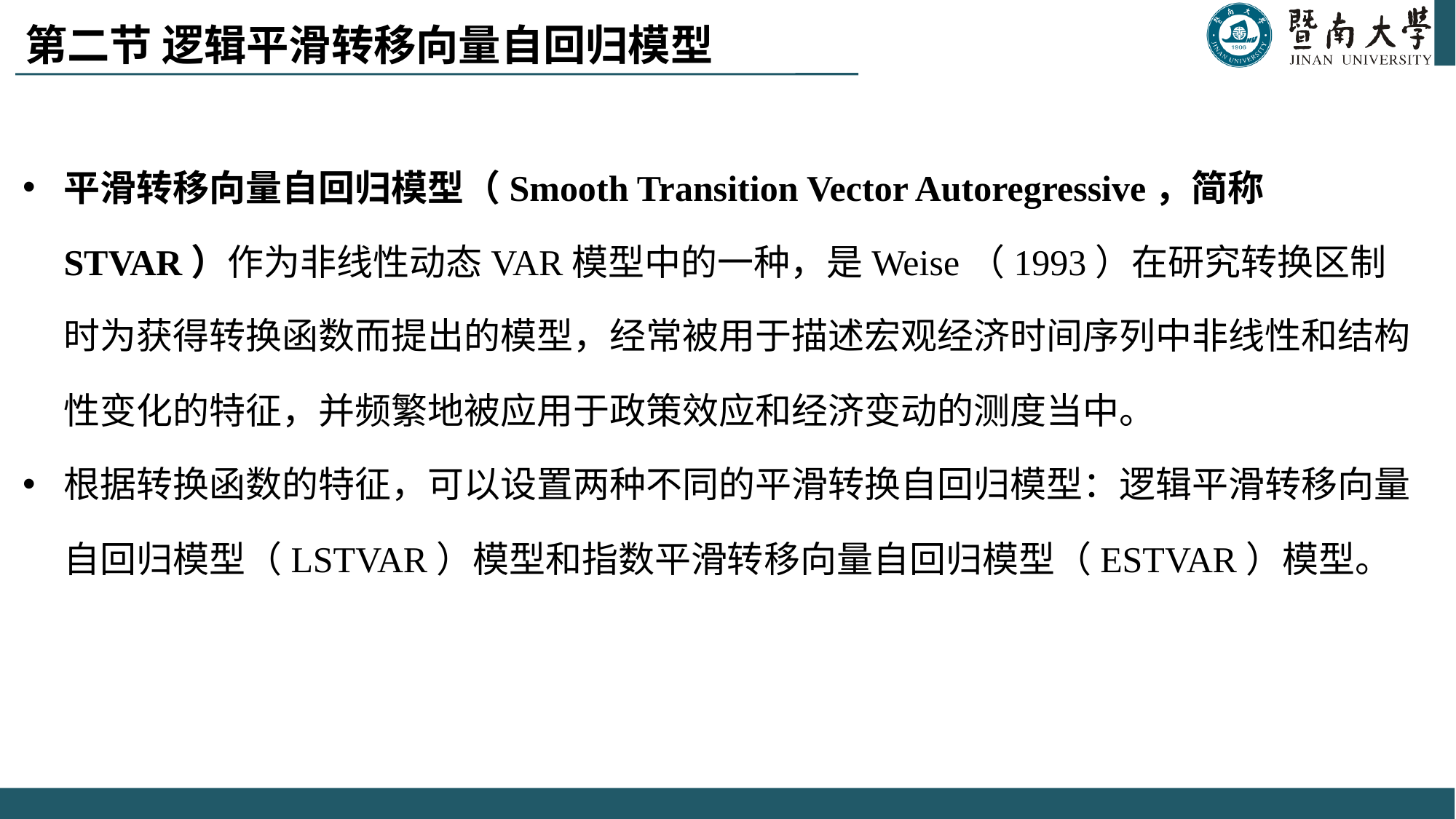

# 第二节 逻辑平滑转移向量自回归模型

平滑转移向量自回归模型（Smooth Transition Vector Autoregressive，简称STVAR）作为非线性动态VAR模型中的一种，是Weise（1993）在研究转换区制时为获得转换函数而提出的模型，经常被用于描述宏观经济时间序列中非线性和结构性变化的特征，并频繁地被应用于政策效应和经济变动的测度当中。
根据转换函数的特征，可以设置两种不同的平滑转换自回归模型：逻辑平滑转移向量自回归模型（LSTVAR）模型和指数平滑转移向量自回归模型（ESTVAR）模型。